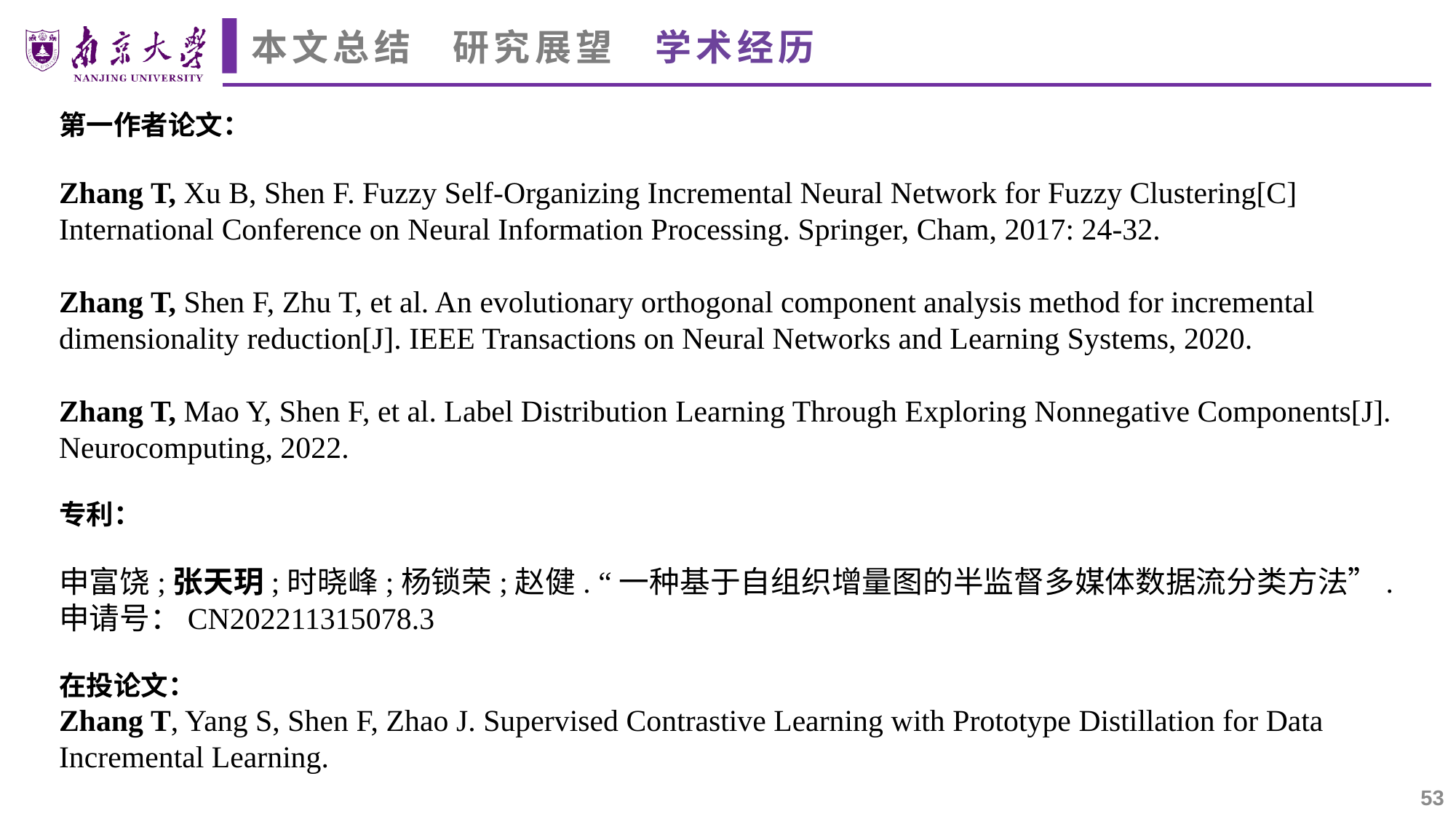

本文总结   研究展望   学术经历
第一作者论文：

Zhang T, Xu B, Shen F. Fuzzy Self-Organizing Incremental Neural Network for Fuzzy Clustering[C] International Conference on Neural Information Processing. Springer, Cham, 2017: 24-32.

Zhang T, Shen F, Zhu T, et al. An evolutionary orthogonal component analysis method for incremental dimensionality reduction[J]. IEEE Transactions on Neural Networks and Learning Systems, 2020.

Zhang T, Mao Y, Shen F, et al. Label Distribution Learning Through Exploring Nonnegative Components[J]. Neurocomputing, 2022.

专利：

申富饶;张天玥;时晓峰;杨锁荣;赵健. “一种基于自组织增量图的半监督多媒体数据流分类方法”. 申请号：CN202211315078.3

在投论文：
Zhang T, Yang S, Shen F, Zhao J. Supervised Contrastive Learning with Prototype Distillation for Data Incremental Learning.
53